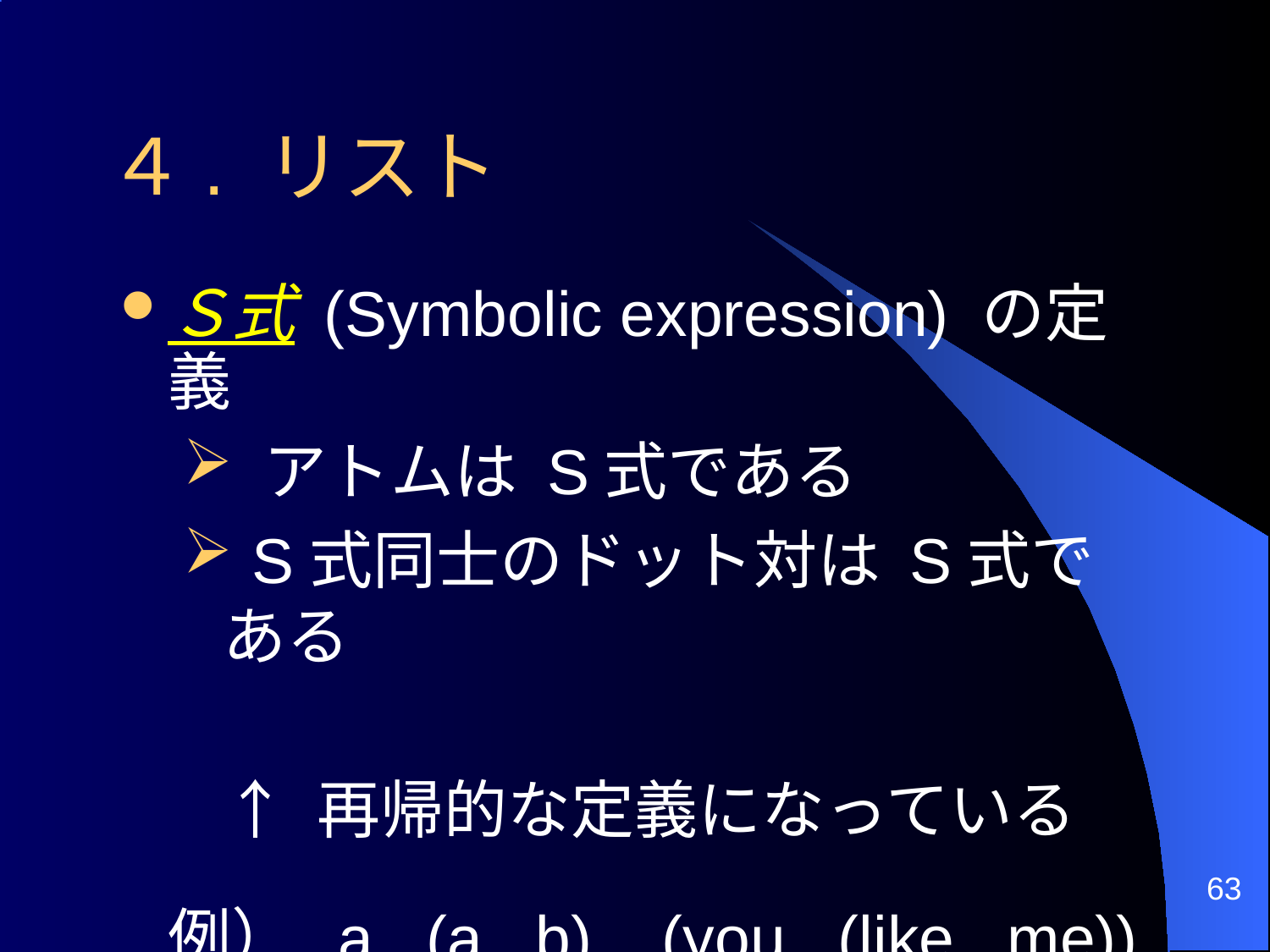

４. リスト
Ｓ式 (Symbolic expression) の定義
 アトムは S式である
 S式同士のドット対は S式である

	    ↑ 再帰的な定義になっている
	例）  a   (a . b)    (you . (like . me)) 等
63